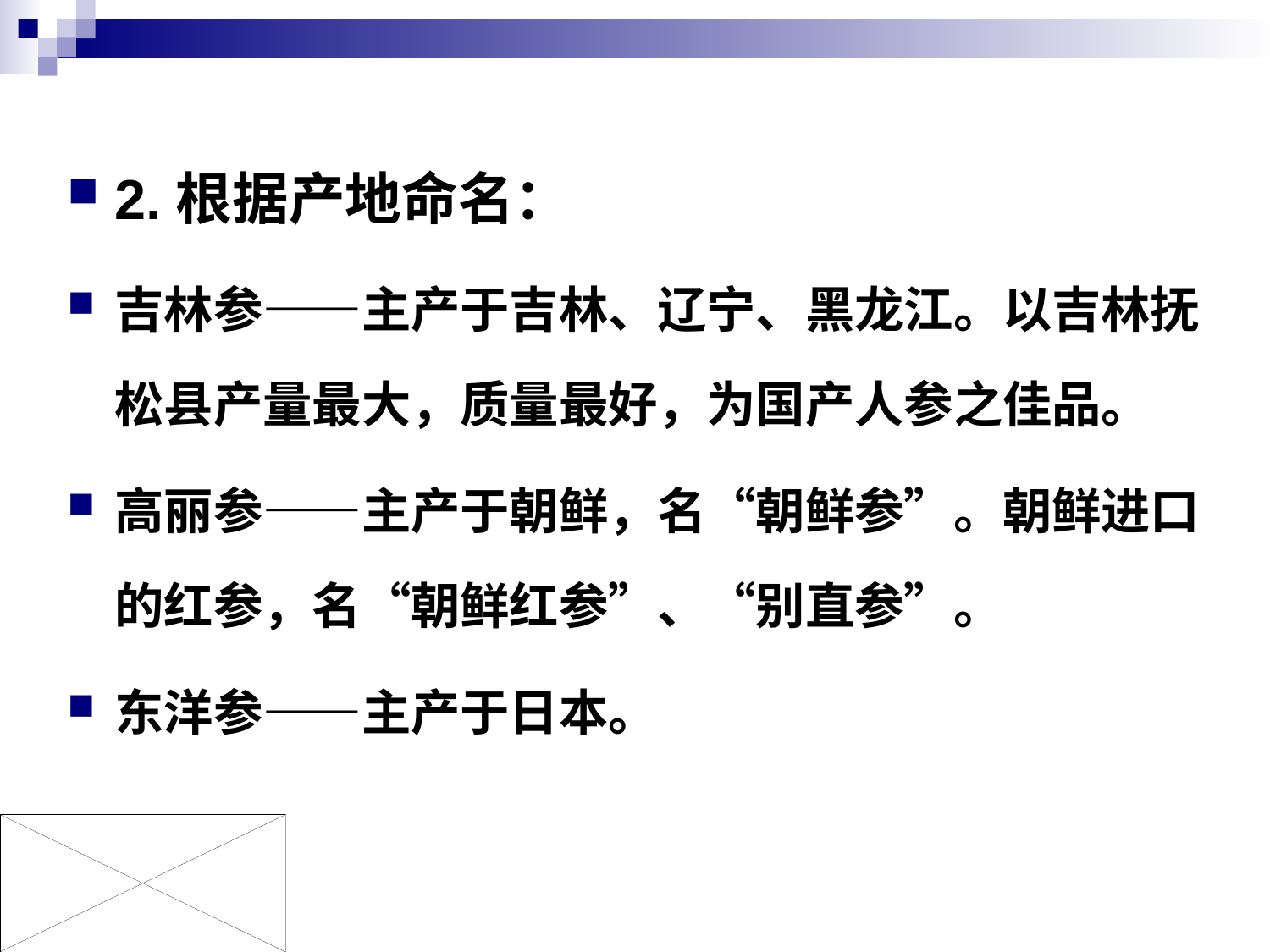

# 2.根据产地命名：
吉林参——主产于吉林、辽宁、黑龙江。以吉林抚松县产量最大，质量最好，为国产人参之佳品。
高丽参——主产于朝鲜，名“朝鲜参”。朝鲜进口的红参，名“朝鲜红参”、“别直参”。
东洋参——主产于日本。